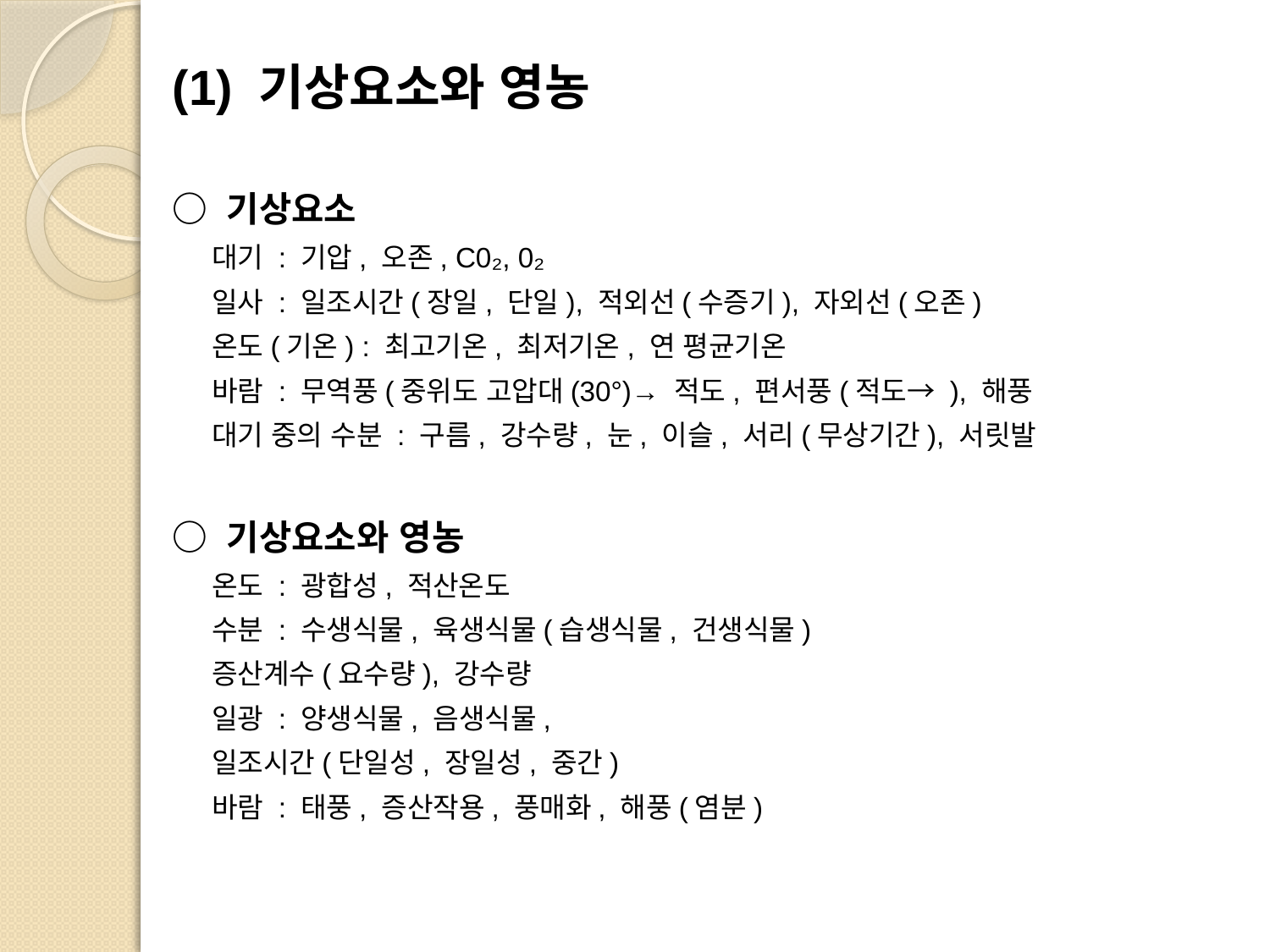

(1) 기상요소와 영농

○ 기상요소
	대기 : 기압, 오존, C0₂, 0₂
	일사 : 일조시간(장일, 단일), 적외선(수증기), 자외선(오존)
	온도(기온) : 최고기온, 최저기온, 연 평균기온
	바람 : 무역풍(중위도 고압대(30°)→ 적도, 편서풍(적도→ ), 해풍
	대기 중의 수분 : 구름, 강수량, 눈, 이슬, 서리(무상기간), 서릿발

○ 기상요소와 영농
	온도 : 광합성, 적산온도
	수분 : 수생식물, 육생식물(습생식물, 건생식물)
	증산계수(요수량), 강수량
	일광 : 양생식물, 음생식물,
	일조시간(단일성, 장일성, 중간)
	바람 : 태풍, 증산작용, 풍매화, 해풍(염분)